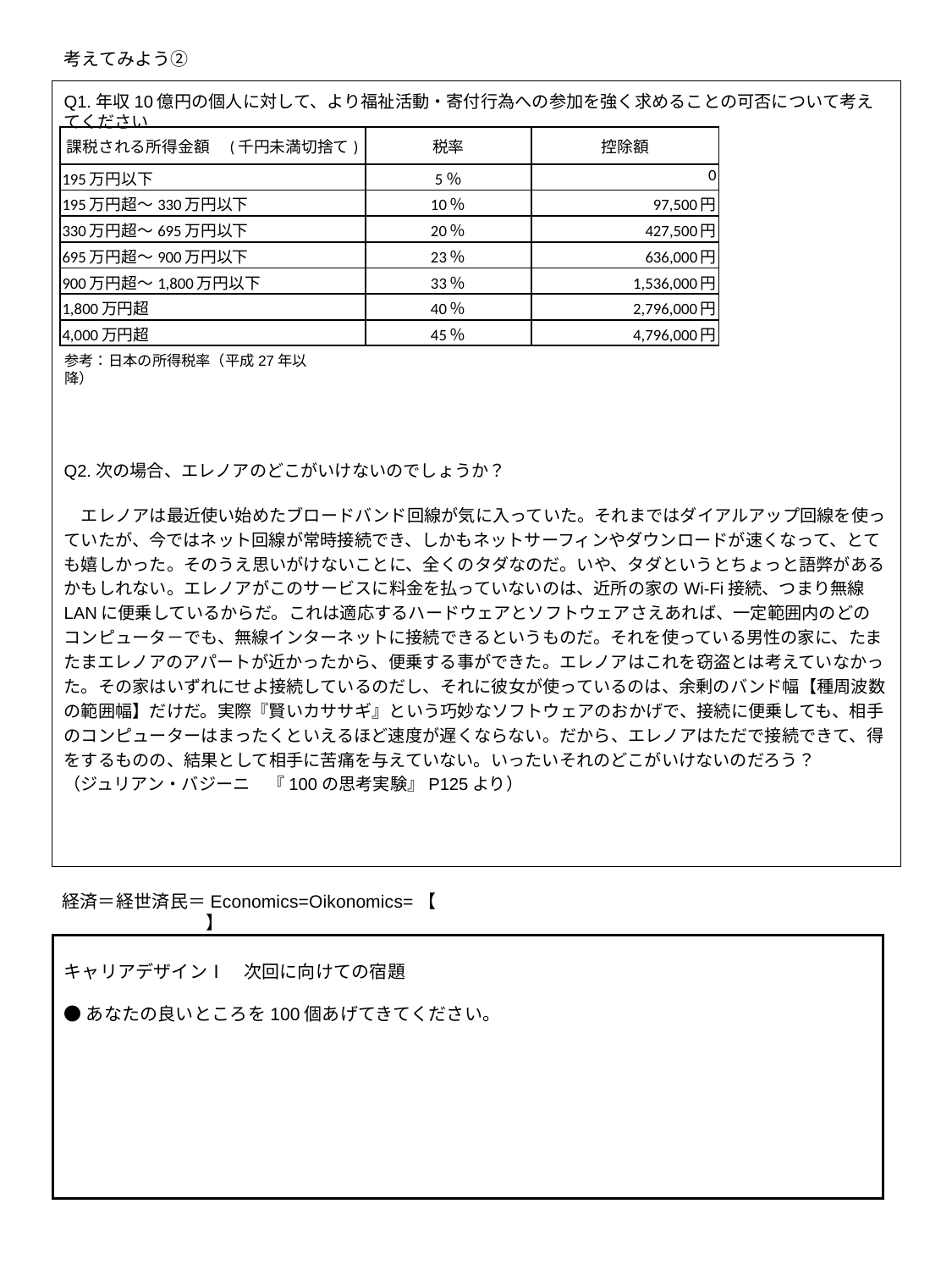

考えてみよう②

Q1.年収10億円の個人に対して、より福祉活動・寄付行為への参加を強く求めることの可否について考えてください

Q2.次の場合、エレノアのどこがいけないのでしょうか？

　エレノアは最近使い始めたブロードバンド回線が気に入っていた。それまではダイアルアップ回線を使っていたが、今ではネット回線が常時接続でき、しかもネットサーフィンやダウンロードが速くなって、とても嬉しかった。そのうえ思いがけないことに、全くのタダなのだ。いや、タダというとちょっと語弊があるかもしれない。エレノアがこのサービスに料金を払っていないのは、近所の家のWi-Fi接続、つまり無線LANに便乗しているからだ。これは適応するハードウェアとソフトウェアさえあれば、一定範囲内のどのコンピュータ－でも、無線インターネットに接続できるというものだ。それを使っている男性の家に、たまたまエレノアのアパートが近かったから、便乗する事ができた。エレノアはこれを窃盗とは考えていなかった。その家はいずれにせよ接続しているのだし、それに彼女が使っているのは、余剰のバンド幅【種周波数の範囲幅】だけだ。実際『賢いカササギ』という巧妙なソフトウェアのおかげで、接続に便乗しても、相手のコンピューターはまったくといえるほど速度が遅くならない。だから、エレノアはただで接続できて、得をするものの、結果として相手に苦痛を与えていない。いったいそれのどこがいけないのだろう？
（ジュリアン・バジーニ　『100の思考実験』P125より）

| 課税される所得金額　(千円未満切捨て) | 税率 | 控除額 |
| --- | --- | --- |
| 195万円以下 | 5％ | 0 |
| 195万円超～330万円以下 | 10％ | 97,500円 |
| 330万円超～695万円以下 | 20％ | 427,500円 |
| 695万円超～900万円以下 | 23％ | 636,000円 |
| 900万円超～1,800万円以下 | 33％ | 1,536,000円 |
| 1,800万円超 | 40％ | 2,796,000円 |
| 4,000万円超 | 45％ | 4,796,000円 |
参考：日本の所得税率（平成27年以降）
経済＝経世済民＝Economics=Oikonomics=【　　　　　　　　　　　　　　　　　　　　　　　　　　　　　】

キャリアデザインⅠ　次回に向けての宿題

●あなたの良いところを100個あげてきてください。